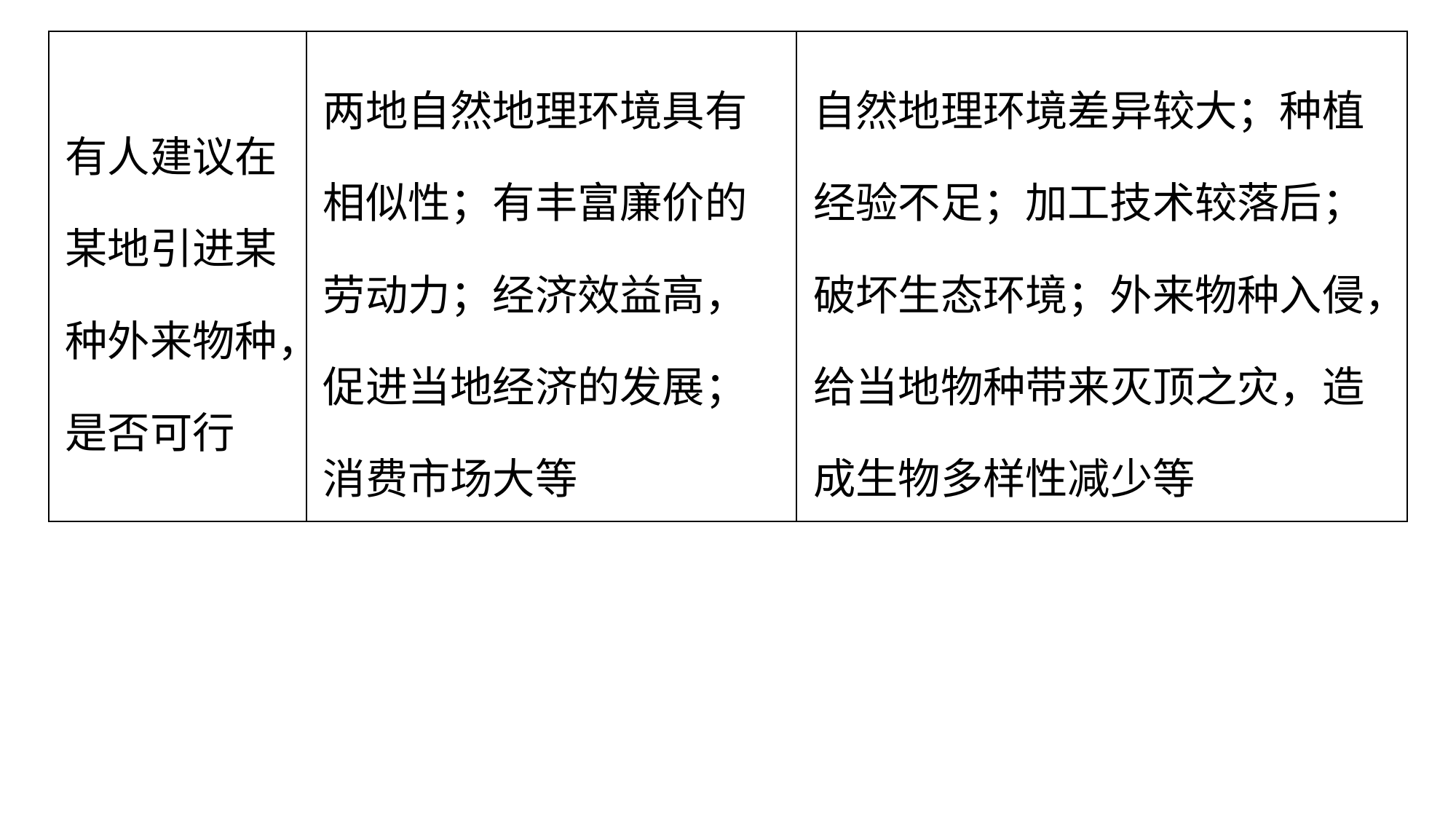

| 有人建议在某地引进某种外来物种，是否可行 | 两地自然地理环境具有相似性；有丰富廉价的劳动力；经济效益高，促进当地经济的发展；消费市场大等 | 自然地理环境差异较大；种植经验不足；加工技术较落后；破坏生态环境；外来物种入侵，给当地物种带来灭顶之灾，造成生物多样性减少等 |
| --- | --- | --- |